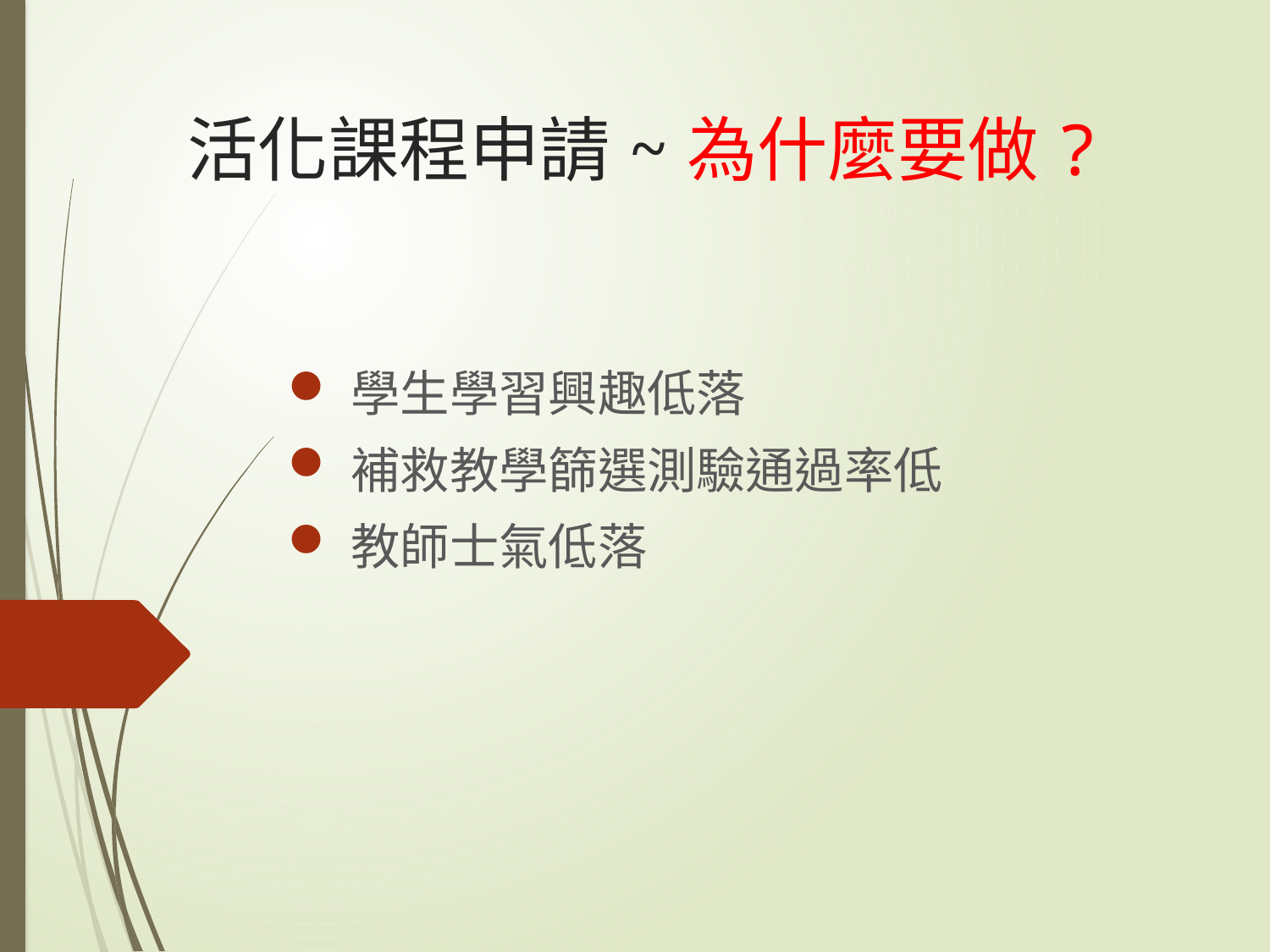

# 活化課程申請~為什麼要做?
學生學習興趣低落
補救教學篩選測驗通過率低
教師士氣低落